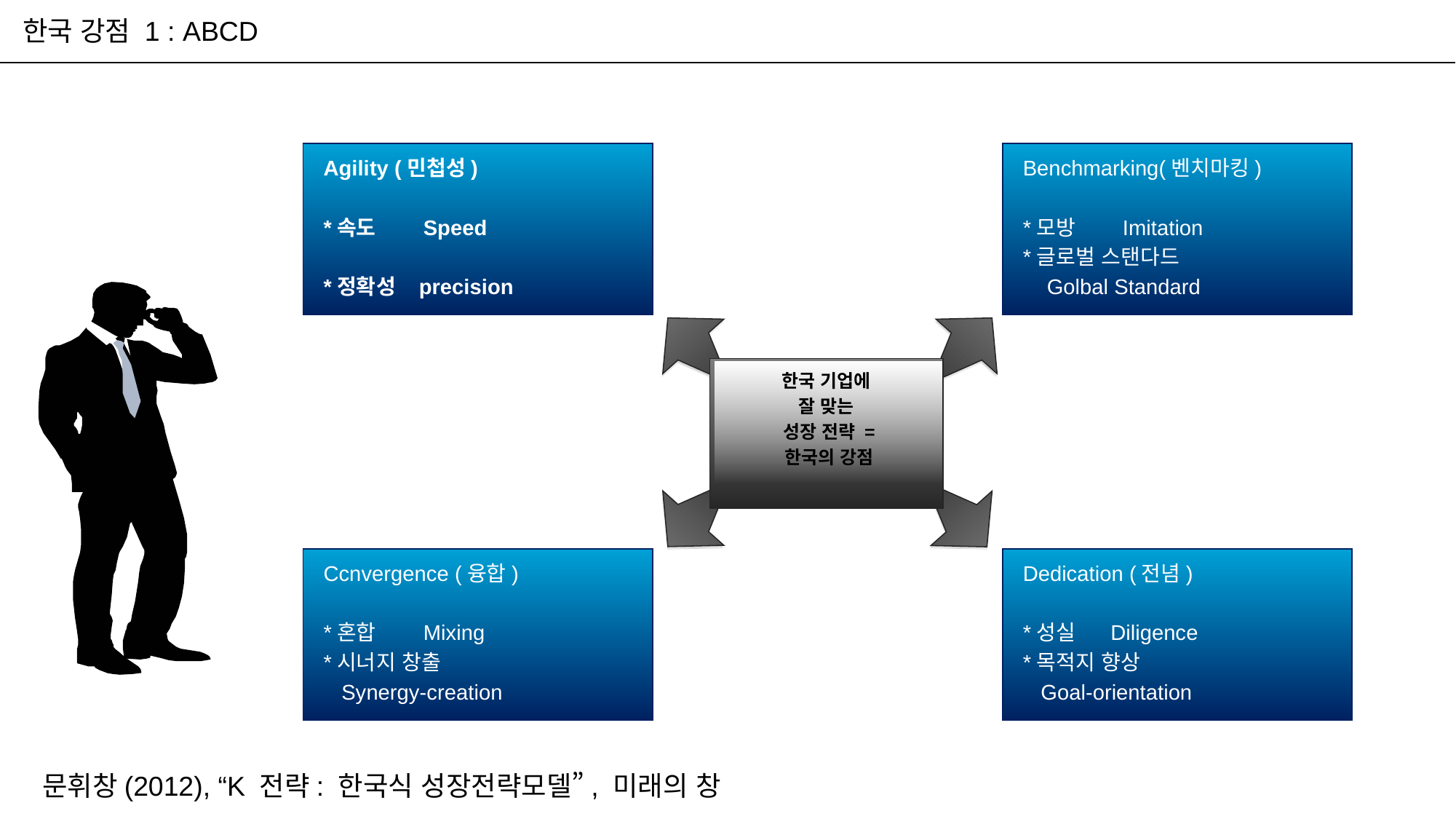

한국 강점 1 : ABCD

Agility (민첩성)

*속도       Speed

*정확성   precision

Benchmarking(벤치마킹)

*모방       Imitation
*글로벌 스탠다드
    Golbal Standard

한국 기업에
잘 맞는
성장 전략 =
한국의 강점

Ccnvergence (융합)

*혼합       Mixing
*시너지 창출
   Synergy-creation
Dedication (전념)

*성실     Diligence
*목적지 향상
   Goal-orientation
문휘창(2012), “K 전략: 한국식 성장전략모델”, 미래의 창